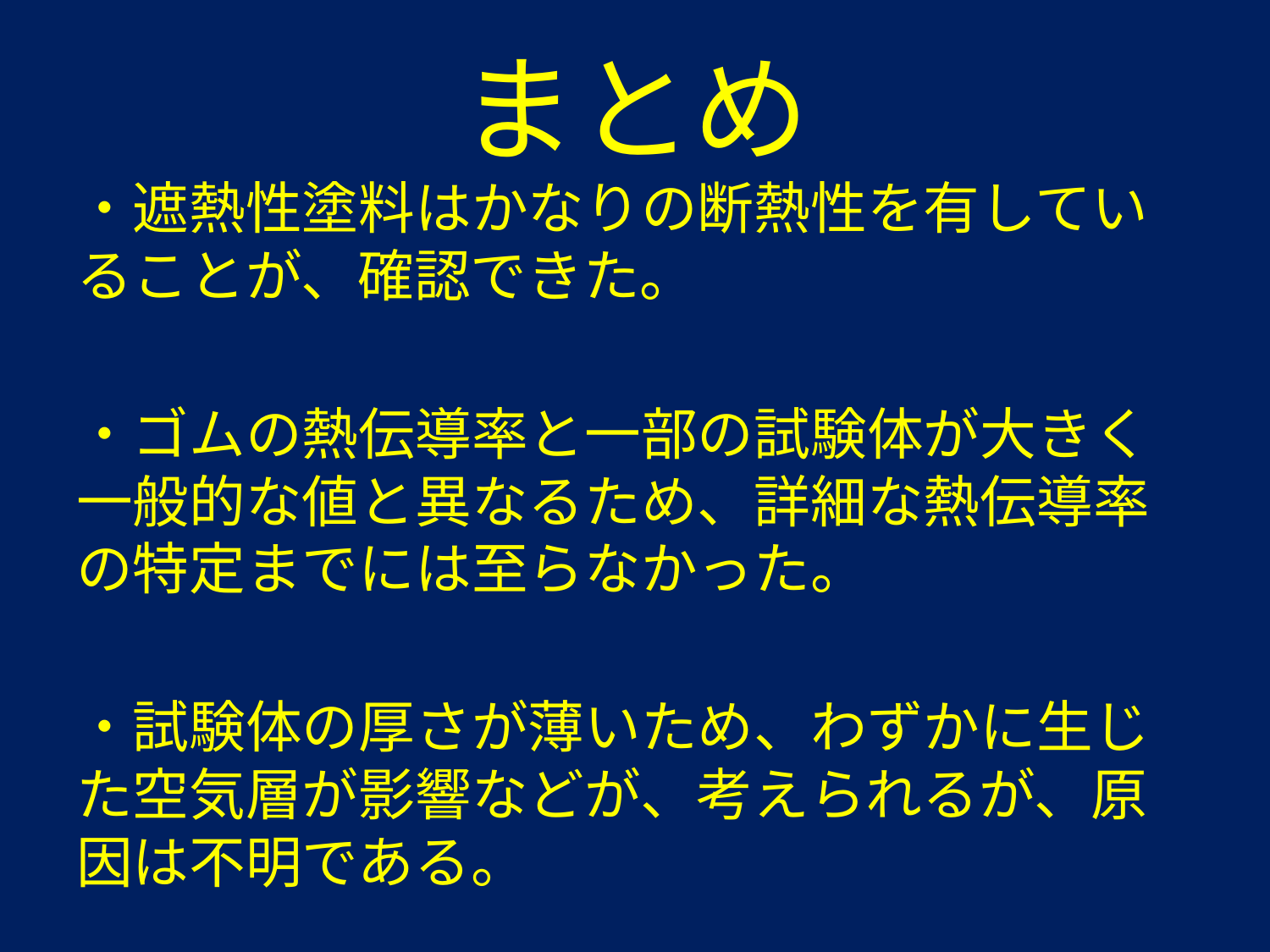

# まとめ
・遮熱性塗料はかなりの断熱性を有していることが、確認できた。

・ゴムの熱伝導率と一部の試験体が大きく一般的な値と異なるため、詳細な熱伝導率の特定までには至らなかった。

・試験体の厚さが薄いため、わずかに生じた空気層が影響などが、考えられるが、原因は不明である。